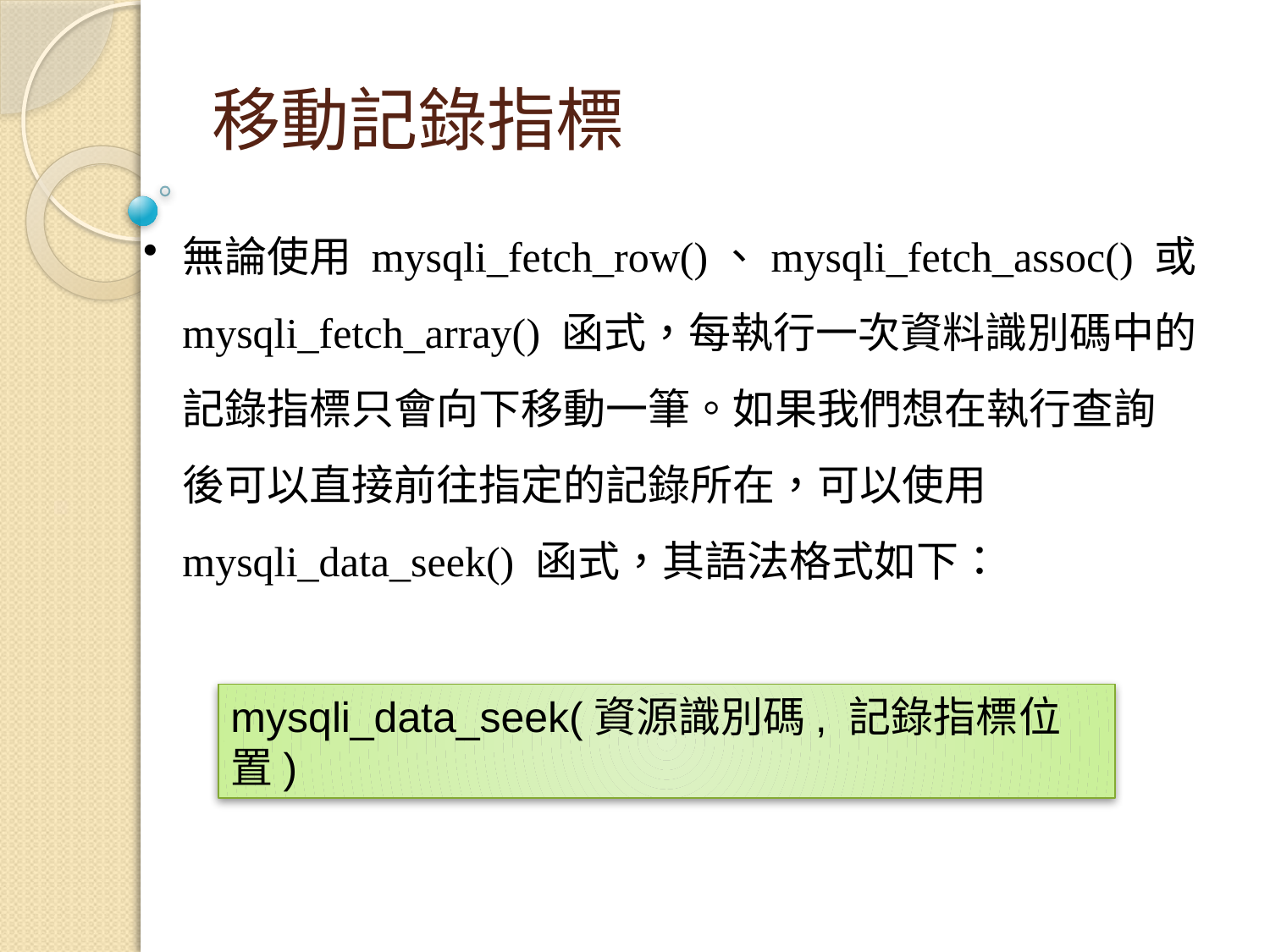

移動記錄指標
無論使用 mysqli_fetch_row()、mysqli_fetch_assoc() 或 mysqli_fetch_array() 函式，每執行一次資料識別碼中的記錄指標只會向下移動一筆。如果我們想在執行查詢後可以直接前往指定的記錄所在，可以使用 mysqli_data_seek() 函式，其語法格式如下：

mysqli_data_seek(資源識別碼, 記錄指標位置)